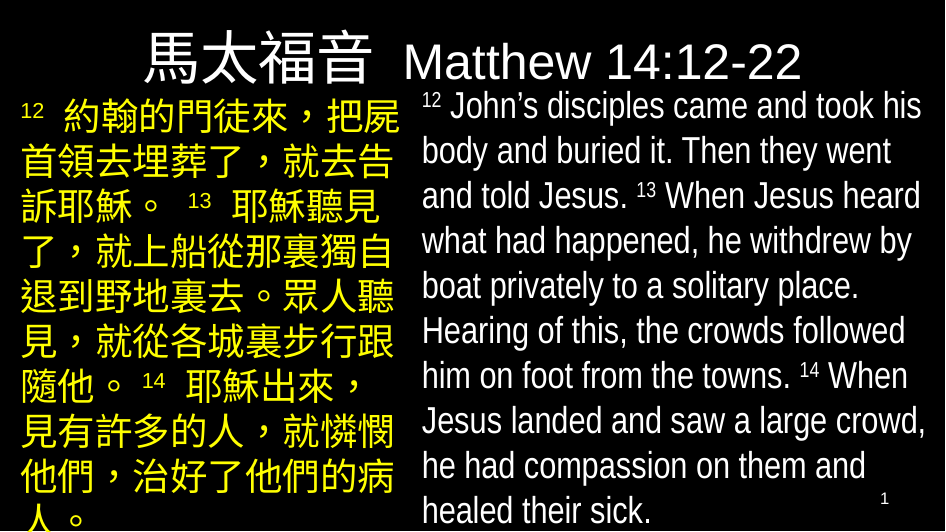

# 馬太福音 Matthew 14:12-22
12 John’s disciples came and took his body and buried it. Then they went and told Jesus. 13 When Jesus heard what had happened, he withdrew by boat privately to a solitary place. Hearing of this, the crowds followed him on foot from the towns. 14 When Jesus landed and saw a large crowd, he had compassion on them and healed their sick.
12 約翰的門徒來，把屍首領去埋葬了，就去告訴耶穌。 13 耶穌聽見了，就上船從那裏獨自退到野地裏去。眾人聽見，就從各城裏步行跟隨他。14 耶穌出來，見有許多的人，就憐憫他們，治好了他們的病人。
1